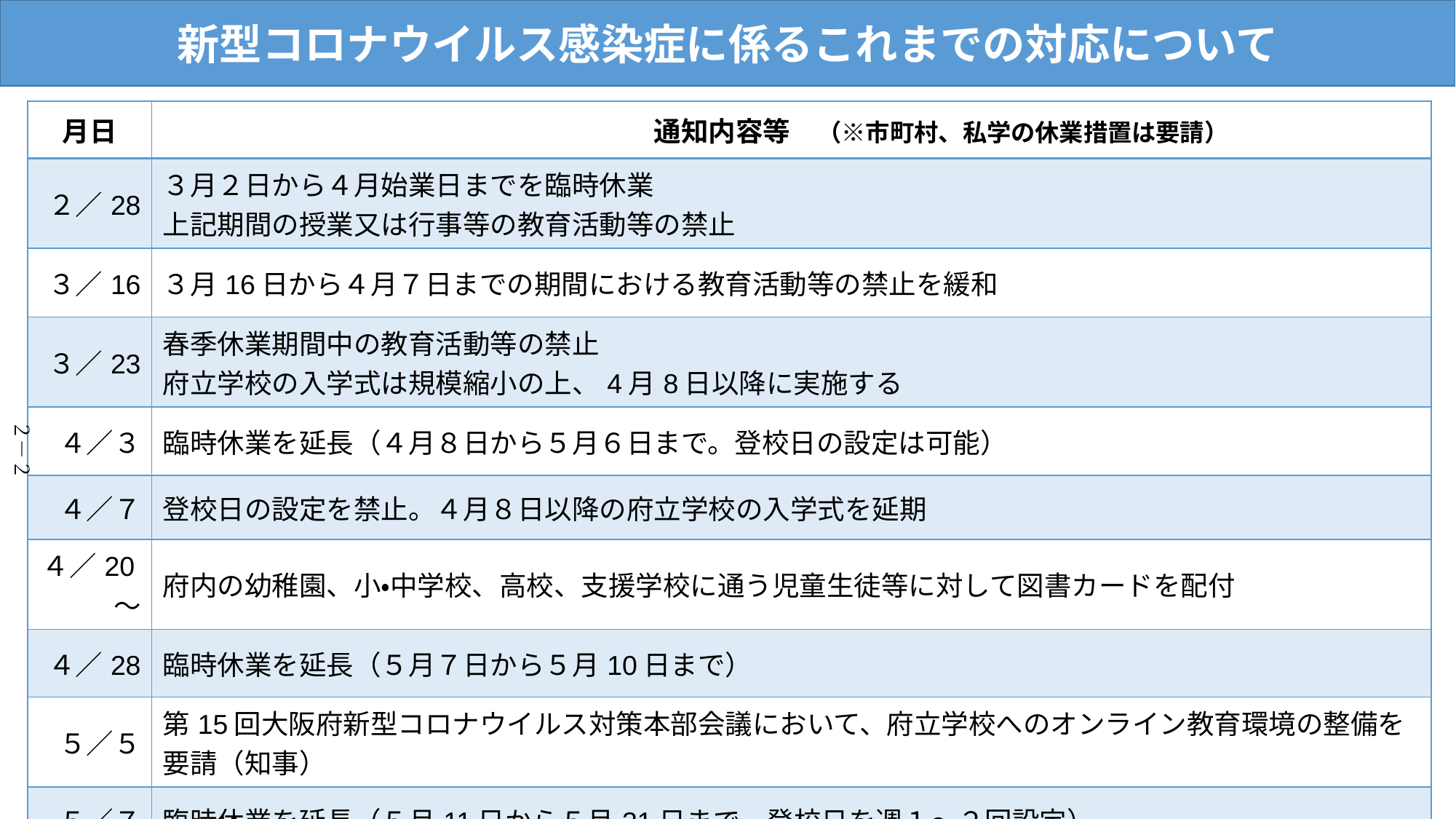

新型コロナウイルス感染症に係るこれまでの対応について
| 月日 | 通知内容等　（※市町村、私学の休業措置は要請） |
| --- | --- |
| ２／28 | ３月２日から４月始業日までを臨時休業 上記期間の授業又は行事等の教育活動等の禁止 |
| ３／16 | ３月16日から４月７日までの期間における教育活動等の禁止を緩和 |
| ３／23 | 春季休業期間中の教育活動等の禁止 府立学校の入学式は規模縮小の上、4月8日以降に実施する |
| ４／３ | 臨時休業を延長（４月８日から５月６日まで。登校日の設定は可能） |
| ４／７ | 登校日の設定を禁止。４月８日以降の府立学校の入学式を延期 |
| ４／20～ | 府内の幼稚園、小・中学校、高校、支援学校に通う児童生徒等に対して図書カードを配付 |
| ４／28 | 臨時休業を延長（５月７日から５月10日まで） |
| ５／５ | 第15回大阪府新型コロナウイルス対策本部会議において、府立学校へのオンライン教育環境の整備を 要請（知事） |
| ５／７ | 臨時休業を延長（５月11日から５月31日まで、登校日を週１～２回設定） |
２－２